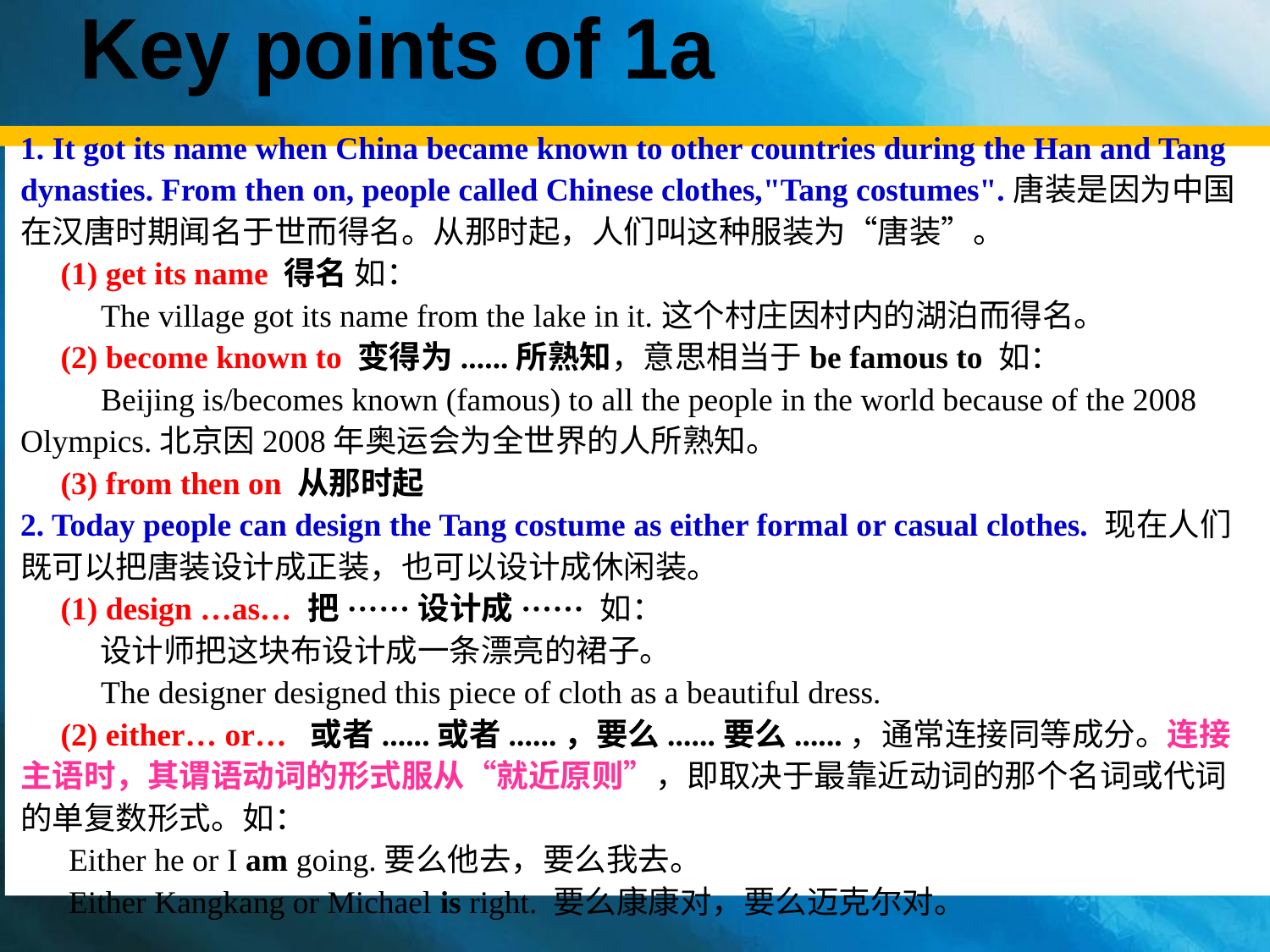

Key points of 1a
1. It got its name when China became known to other countries during the Han and Tang dynasties. From then on, people called Chinese clothes,"Tang costumes".唐装是因为中国在汉唐时期闻名于世而得名。从那时起，人们叫这种服装为“唐装”。
     (1) get its name 得名 如：
          The village got its name from the lake in it.这个村庄因村内的湖泊而得名。
     (2) become known to 变得为......所熟知，意思相当于be famous to 如：
          Beijing is/becomes known (famous) to all the people in the world because of the 2008 Olympics.北京因2008年奥运会为全世界的人所熟知。
     (3) from then on 从那时起
2. Today people can design the Tang costume as either formal or casual clothes. 现在人们既可以把唐装设计成正装，也可以设计成休闲装。
     (1) design …as… 把······设计成······ 如：
          设计师把这块布设计成一条漂亮的裙子。
          The designer designed this piece of cloth as a beautiful dress.
     (2) either… or…  或者......或者......，要么......要么......，通常连接同等成分。连接主语时，其谓语动词的形式服从“就近原则”，即取决于最靠近动词的那个名词或代词的单复数形式。如：
      Either he or I am going.要么他去，要么我去。
      Either Kangkang or Michael is right. 要么康康对，要么迈克尔对。